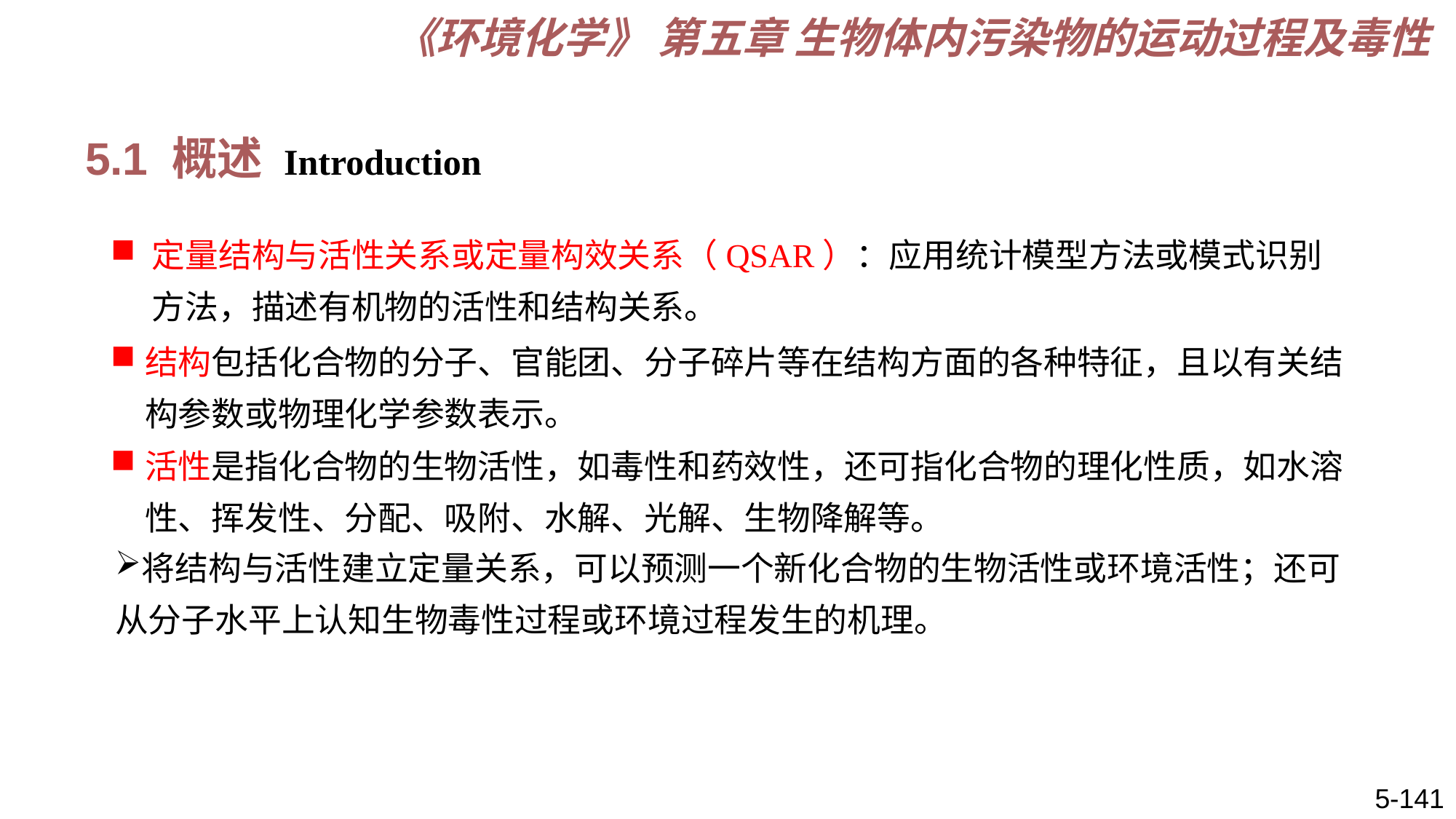

《环境化学》 第五章 生物体内污染物的运动过程及毒性
5.1 概述 Introduction
定量结构与活性关系或定量构效关系（QSAR）：应用统计模型方法或模式识别方法，描述有机物的活性和结构关系。
结构包括化合物的分子、官能团、分子碎片等在结构方面的各种特征，且以有关结构参数或物理化学参数表示。
活性是指化合物的生物活性，如毒性和药效性，还可指化合物的理化性质，如水溶性、挥发性、分配、吸附、水解、光解、生物降解等。
将结构与活性建立定量关系，可以预测一个新化合物的生物活性或环境活性；还可从分子水平上认知生物毒性过程或环境过程发生的机理。
5-141